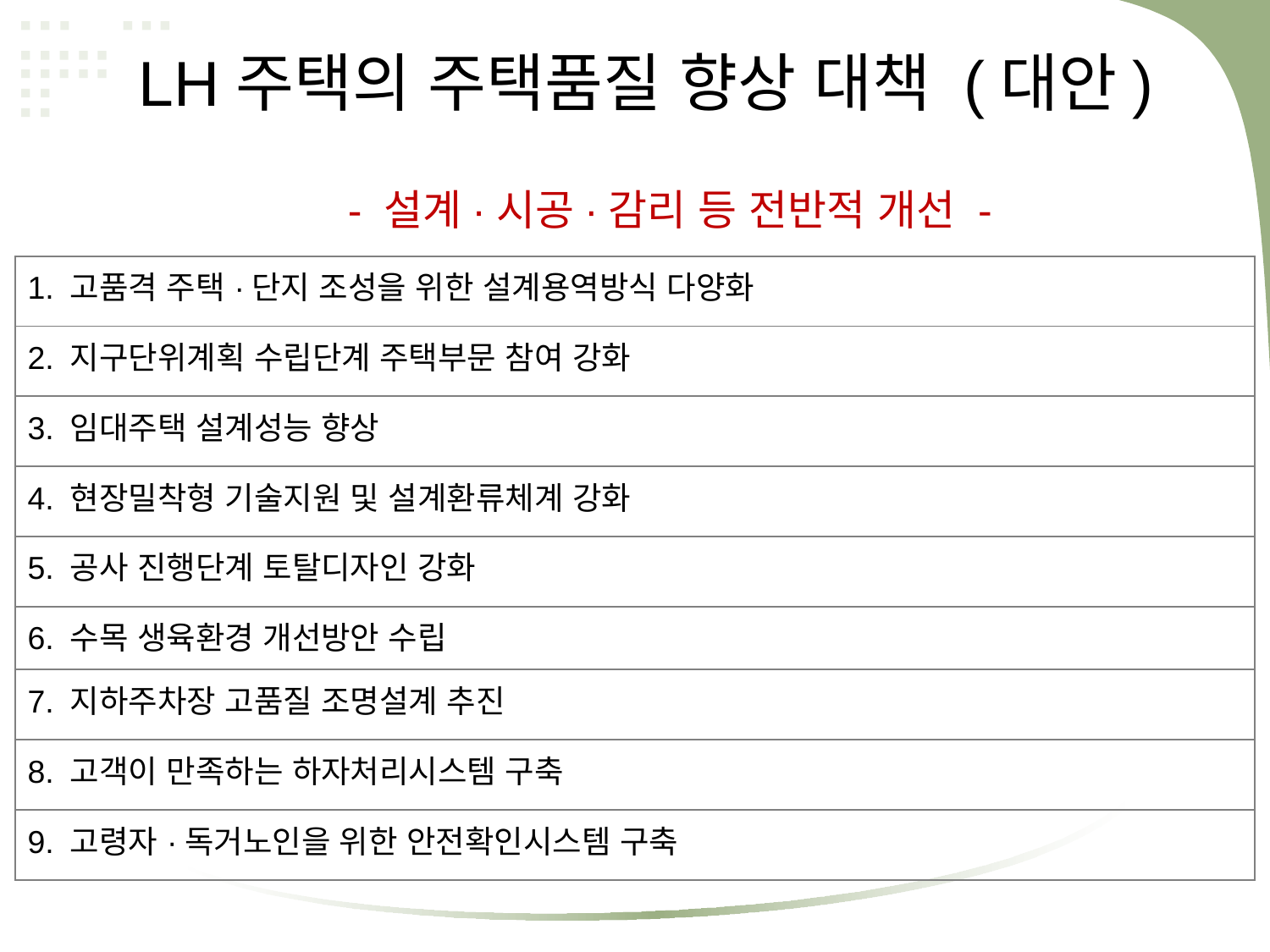

LH주택의 주택품질 향상 대책 (대안)
- 설계·시공·감리 등 전반적 개선 -
| 1. 고품격 주택·단지 조성을 위한 설계용역방식 다양화 |
| --- |
| 2. 지구단위계획 수립단계 주택부문 참여 강화 |
| 3. 임대주택 설계성능 향상 |
| 4. 현장밀착형 기술지원 및 설계환류체계 강화 |
| 5. 공사 진행단계 토탈디자인 강화 |
| 6. 수목 생육환경 개선방안 수립 |
| 7. 지하주차장 고품질 조명설계 추진 |
| 8. 고객이 만족하는 하자처리시스템 구축 |
| 9. 고령자·독거노인을 위한 안전확인시스템 구축 |